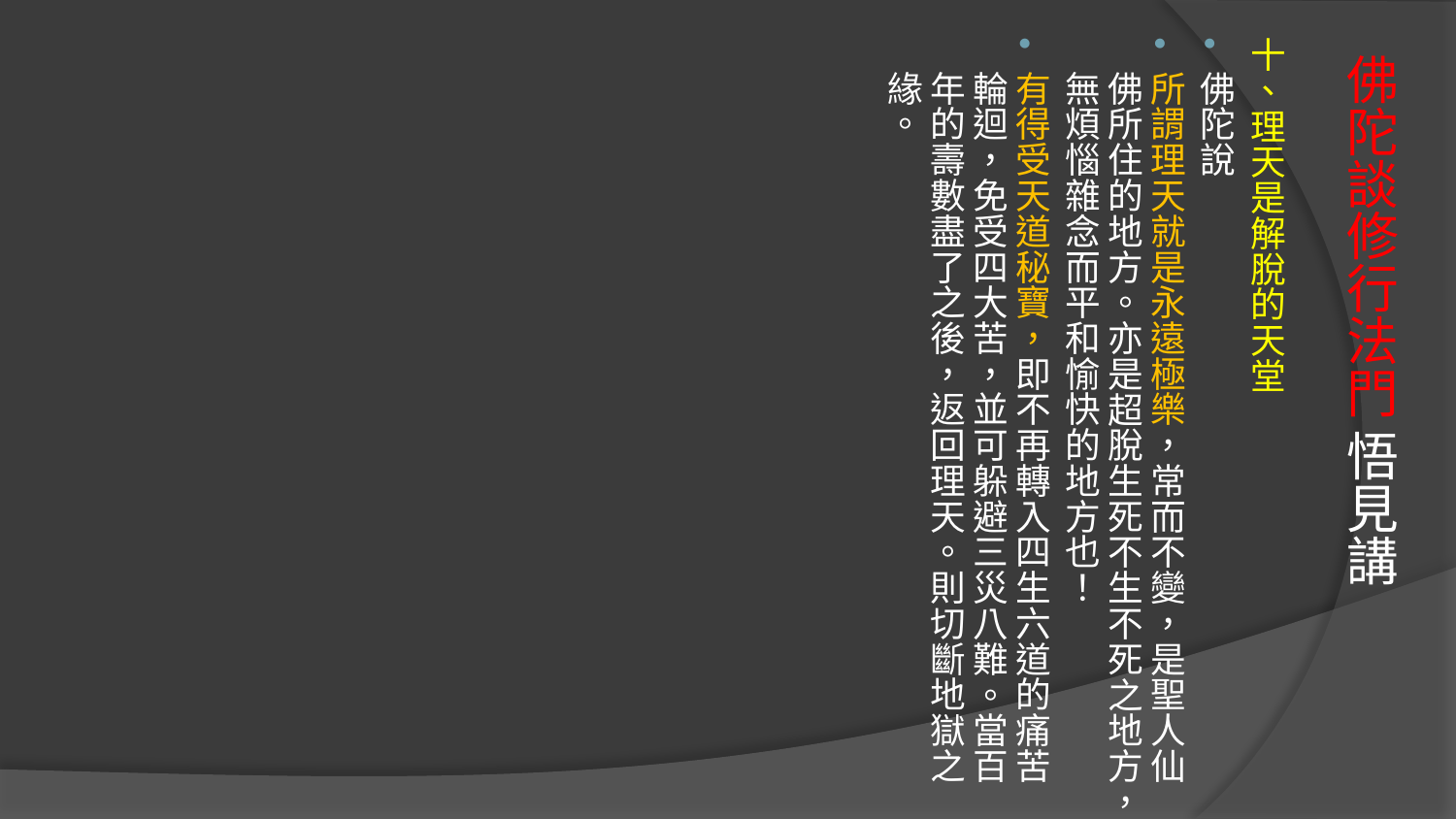

十、理天是解脫的天堂
佛陀說
所謂理天就是永遠極樂，常而不變，是聖人仙佛所住的地方。亦是超脫生死不生不死之地方，無煩惱雜念而平和愉快的地方也！
有得受天道秘寶，即不再轉入四生六道的痛苦輪迴，免受四大苦，並可躲避三災八難。當百年的壽數盡了之後，返回理天。則切斷地獄之緣。

# 佛陀談修行法門 悟見講